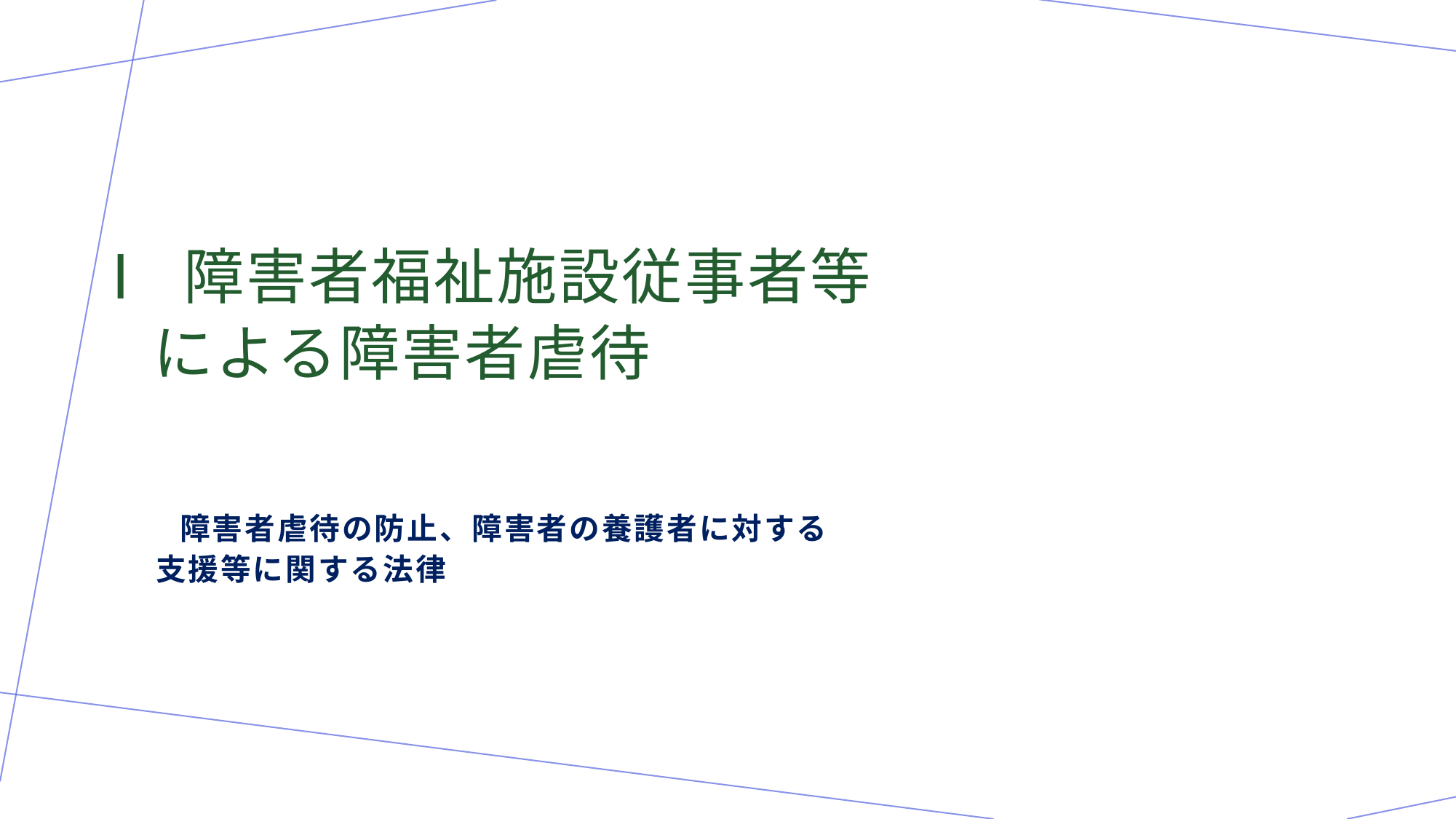

# Ⅰ 障害者福祉施設従事者等 　による障害者虐待 　　障害者虐待の防止、障害者の養護者に対する 　　支援等に関する法律